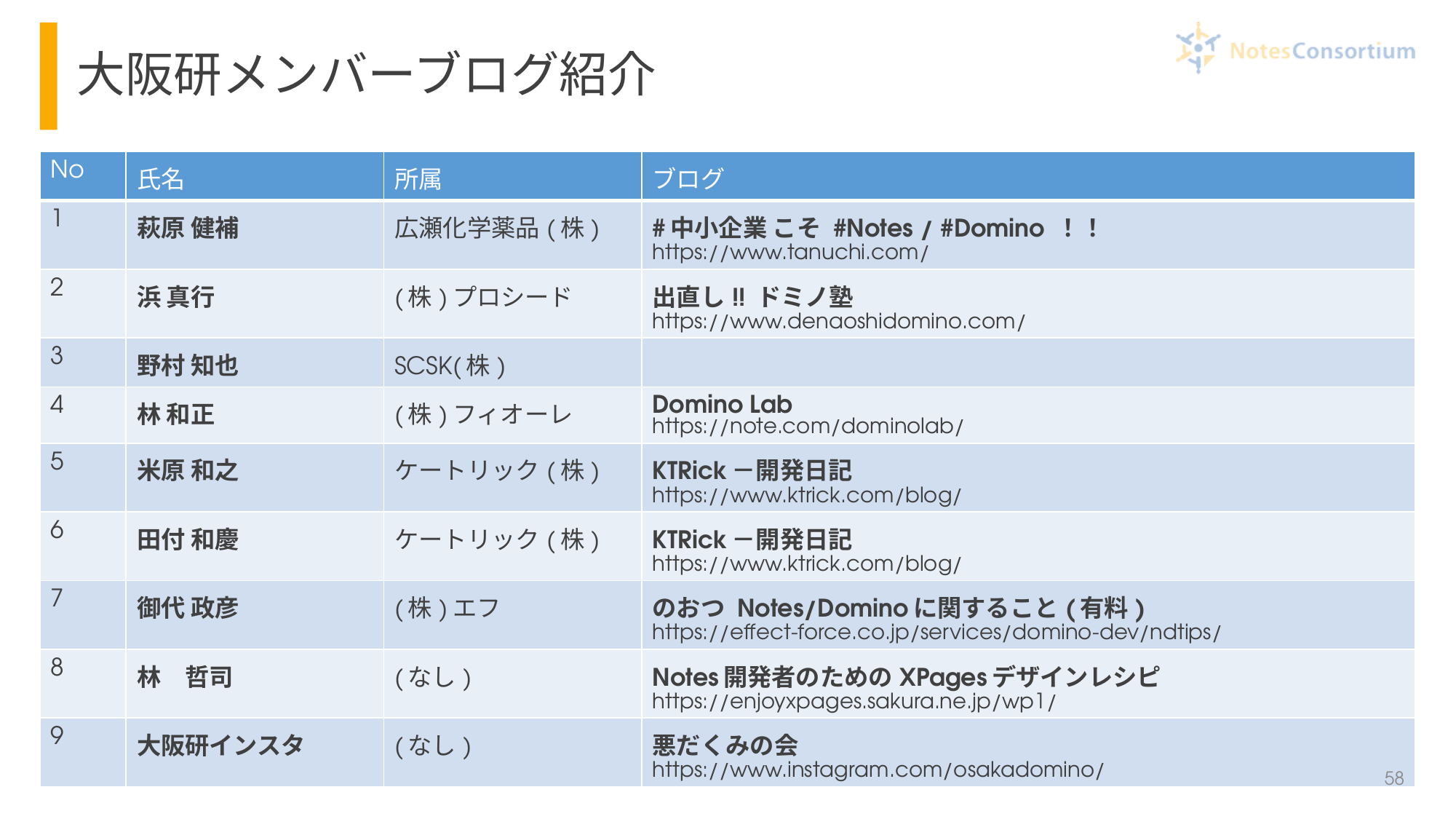

# 大阪研メンバーブログ紹介
| No | 氏名 | 所属 | ブログ |
| --- | --- | --- | --- |
| 1 | 萩原 健補 | 広瀬化学薬品(株) | #中小企業 こそ #Notes / #Domino ！！ https://www.tanuchi.com/ |
| 2 | 浜 真行 | (株)プロシード | 出直し!! ドミノ塾 https://www.denaoshidomino.com/ |
| 3 | 野村 知也 | SCSK(株) |  |
| 4 | 林 和正 | (株)フィオーレ | Domino Lab https://note.com/dominolab/ |
| 5 | 米原 和之 | ケートリック(株) | KTRick－開発日記 https://www.ktrick.com/blog/ |
| 6 | 田付 和慶 | ケートリック(株) | KTRick－開発日記 https://www.ktrick.com/blog/ |
| 7 | 御代 政彦 | (株)エフ | のおつ Notes/Dominoに関すること(有料) https://effect-force.co.jp/services/domino-dev/ndtips/ |
| 8 | 林　哲司 | (なし) | Notes開発者のためのXPagesデザインレシピ https://enjoyxpages.sakura.ne.jp/wp1/ |
| 9 | 大阪研インスタ | (なし) | 悪だくみの会 https://www.instagram.com/osakadomino/ |
58